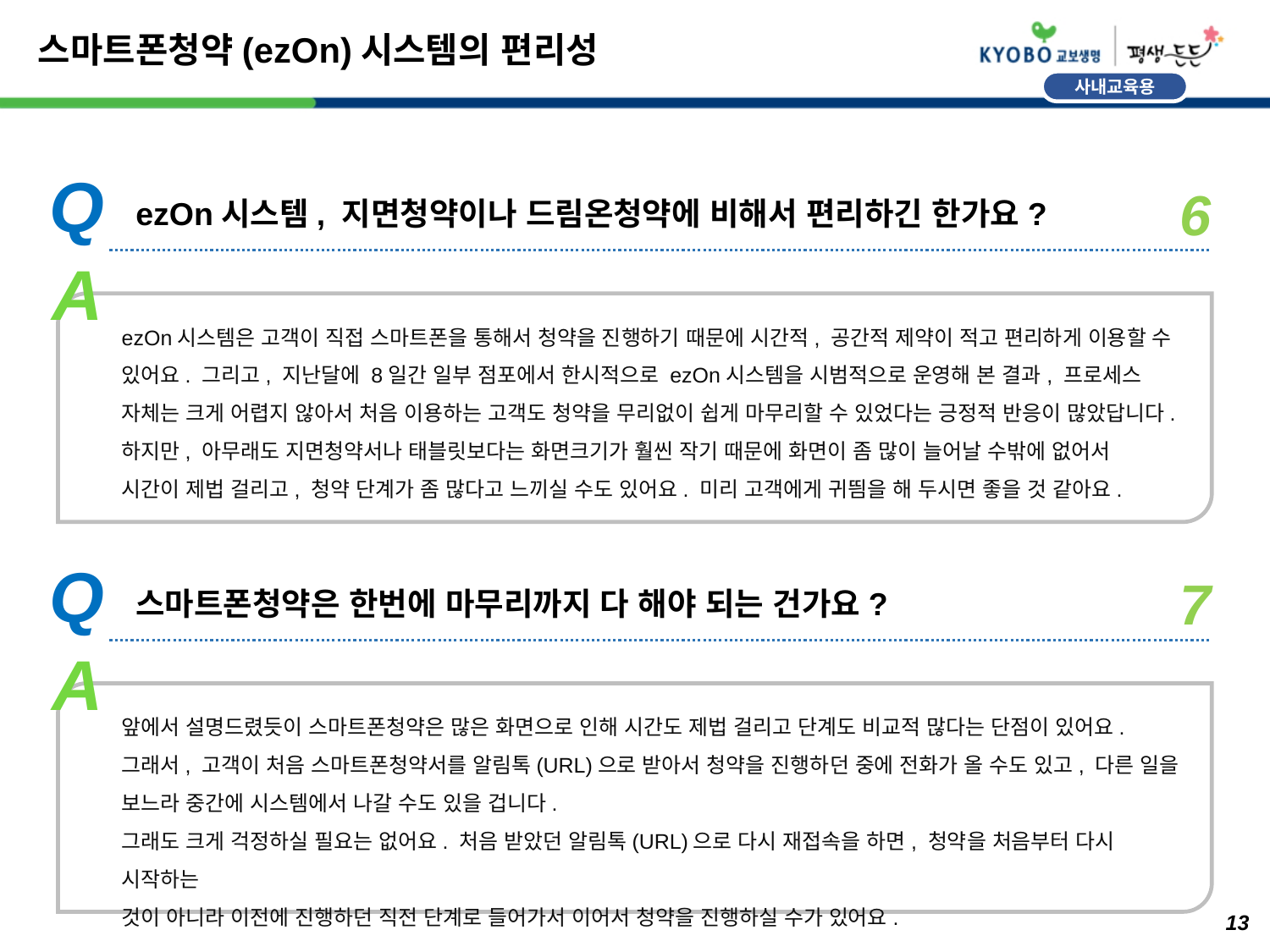

# 스마트폰청약(ezOn)시스템의 편리성
Q
6
ezOn시스템, 지면청약이나 드림온청약에 비해서 편리하긴 한가요?
A

ezOn시스템은 고객이 직접 스마트폰을 통해서 청약을 진행하기 때문에 시간적, 공간적 제약이 적고 편리하게 이용할 수
있어요. 그리고, 지난달에 8일간 일부 점포에서 한시적으로 ezOn시스템을 시범적으로 운영해 본 결과, 프로세스 자체는 크게 어렵지 않아서 처음 이용하는 고객도 청약을 무리없이 쉽게 마무리할 수 있었다는 긍정적 반응이 많았답니다.
하지만, 아무래도 지면청약서나 태블릿보다는 화면크기가 훨씬 작기 때문에 화면이 좀 많이 늘어날 수밖에 없어서
시간이 제법 걸리고, 청약 단계가 좀 많다고 느끼실 수도 있어요. 미리 고객에게 귀띔을 해 두시면 좋을 것 같아요.
Q
7
스마트폰청약은 한번에 마무리까지 다 해야 되는 건가요?
A

앞에서 설명드렸듯이 스마트폰청약은 많은 화면으로 인해 시간도 제법 걸리고 단계도 비교적 많다는 단점이 있어요.
그래서, 고객이 처음 스마트폰청약서를 알림톡(URL)으로 받아서 청약을 진행하던 중에 전화가 올 수도 있고, 다른 일을
보느라 중간에 시스템에서 나갈 수도 있을 겁니다.
그래도 크게 걱정하실 필요는 없어요. 처음 받았던 알림톡(URL)으로 다시 재접속을 하면, 청약을 처음부터 다시 시작하는
것이 아니라 이전에 진행하던 직전 단계로 들어가서 이어서 청약을 진행하실 수가 있어요.